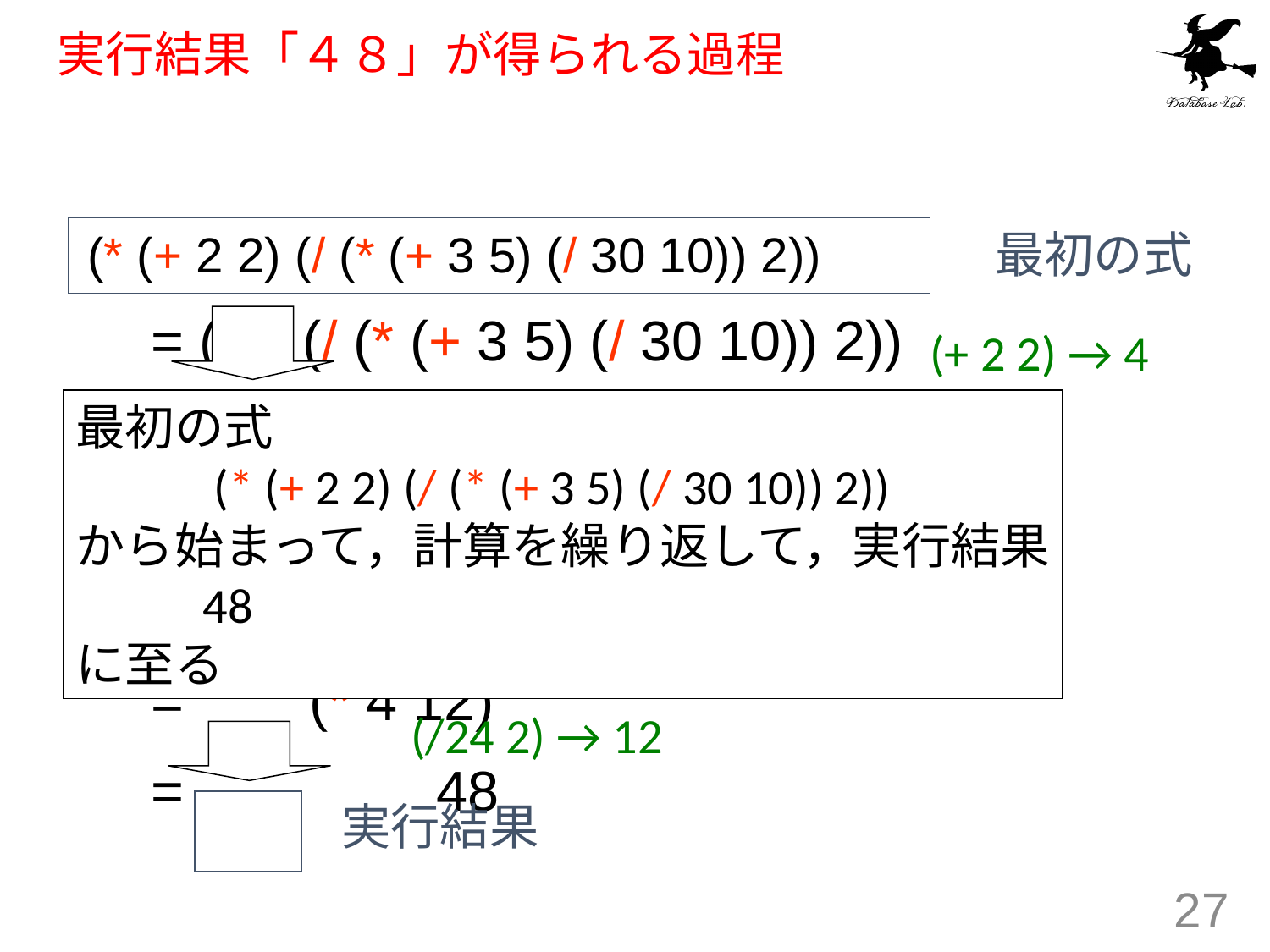

# 実行結果「４８」が得られる過程
(* (+ 2 2) (/ (* (+ 3 5) (/ 30 10)) 2))
= (* 4 (/ (* (+ 3 5) (/ 30 10)) 2))
= (* 4 (/ (* 8 (/ 30 10)) 2))
= (* 4 (/ (* 8 3) 2))
=	 (* 4 (/ 24 2))
=	(* 4 12)
=		48
最初の式

(+ 2 2) → 4
最初の式
	 (* (+ 2 2) (/ (* (+ 3 5) (/ 30 10)) 2))
から始まって，計算を繰り返して，実行結果
	48
に至る
(+ 3 5) → 8
(/30 10) → 3
(* 8 3) → 2
(/24 2) → 12

実行結果

27